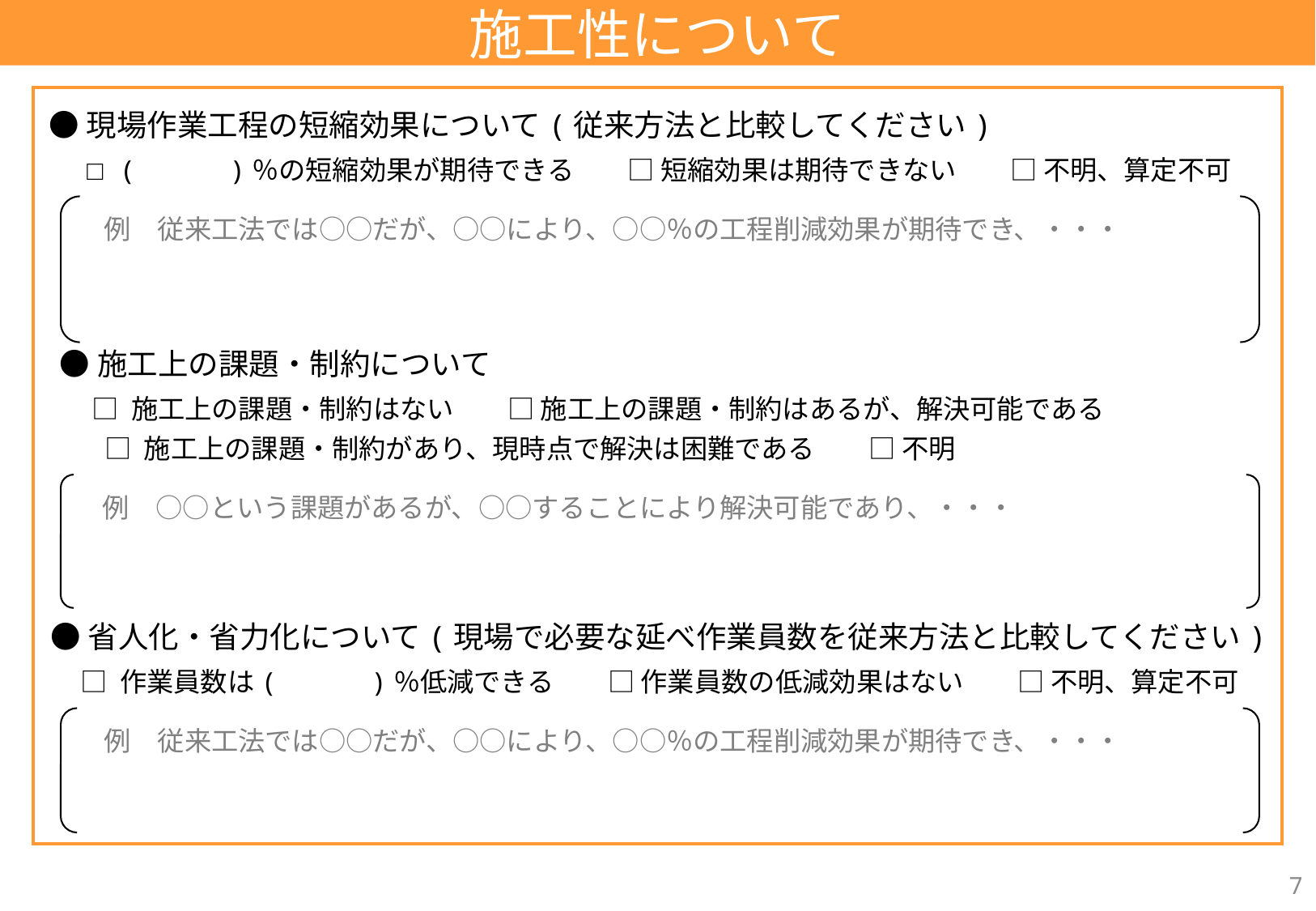

施工性について

●現場作業工程の短縮効果について(従来方法と比較してください)
□ (　　　)％の短縮効果が期待できる　　□ 短縮効果は期待できない　　□ 不明、算定不可

例　従来工法では○○だが、○○により、○○％の工程削減効果が期待でき、・・・
●施工上の課題・制約について
□ 施工上の課題・制約はない　　□ 施工上の課題・制約はあるが、解決可能である
□ 施工上の課題・制約があり、現時点で解決は困難である　　□ 不明

例　○○という課題があるが、○○することにより解決可能であり、・・・
●省人化・省力化について(現場で必要な延べ作業員数を従来方法と比較してください)
□ 作業員数は(　　　)％低減できる　　□ 作業員数の低減効果はない　　□ 不明、算定不可

例　従来工法では○○だが、○○により、○○％の工程削減効果が期待でき、・・・
7